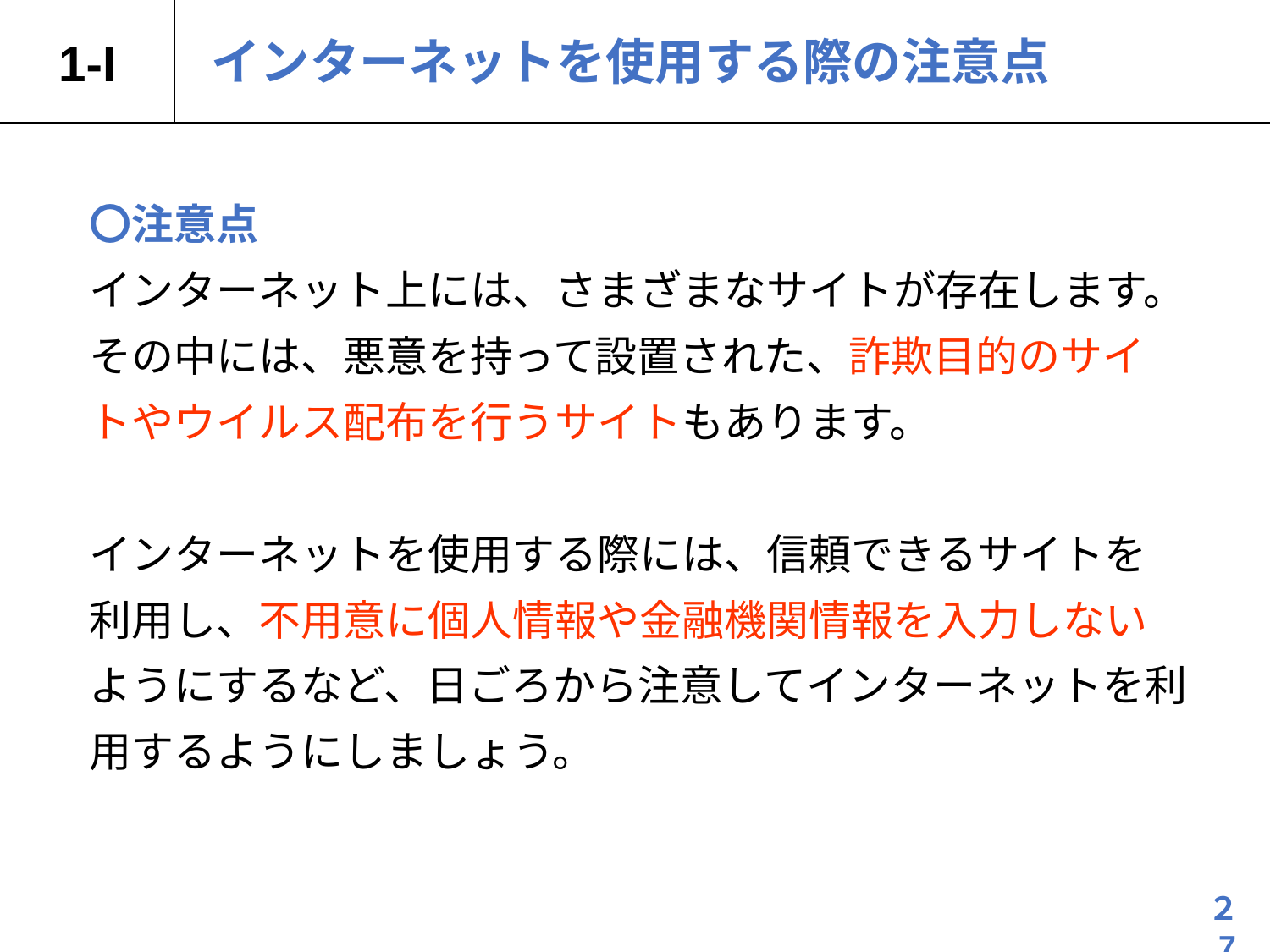

# 1-I
インターネットを使用する際の注意点
〇注意点
インターネット上には、さまざまなサイトが存在します。
その中には、悪意を持って設置された、詐欺目的のサイトやウイルス配布を行うサイトもあります。

インターネットを使用する際には、信頼できるサイトを利用し、不用意に個人情報や金融機関情報を入力しないようにするなど、日ごろから注意してインターネットを利用するようにしましょう。

２7